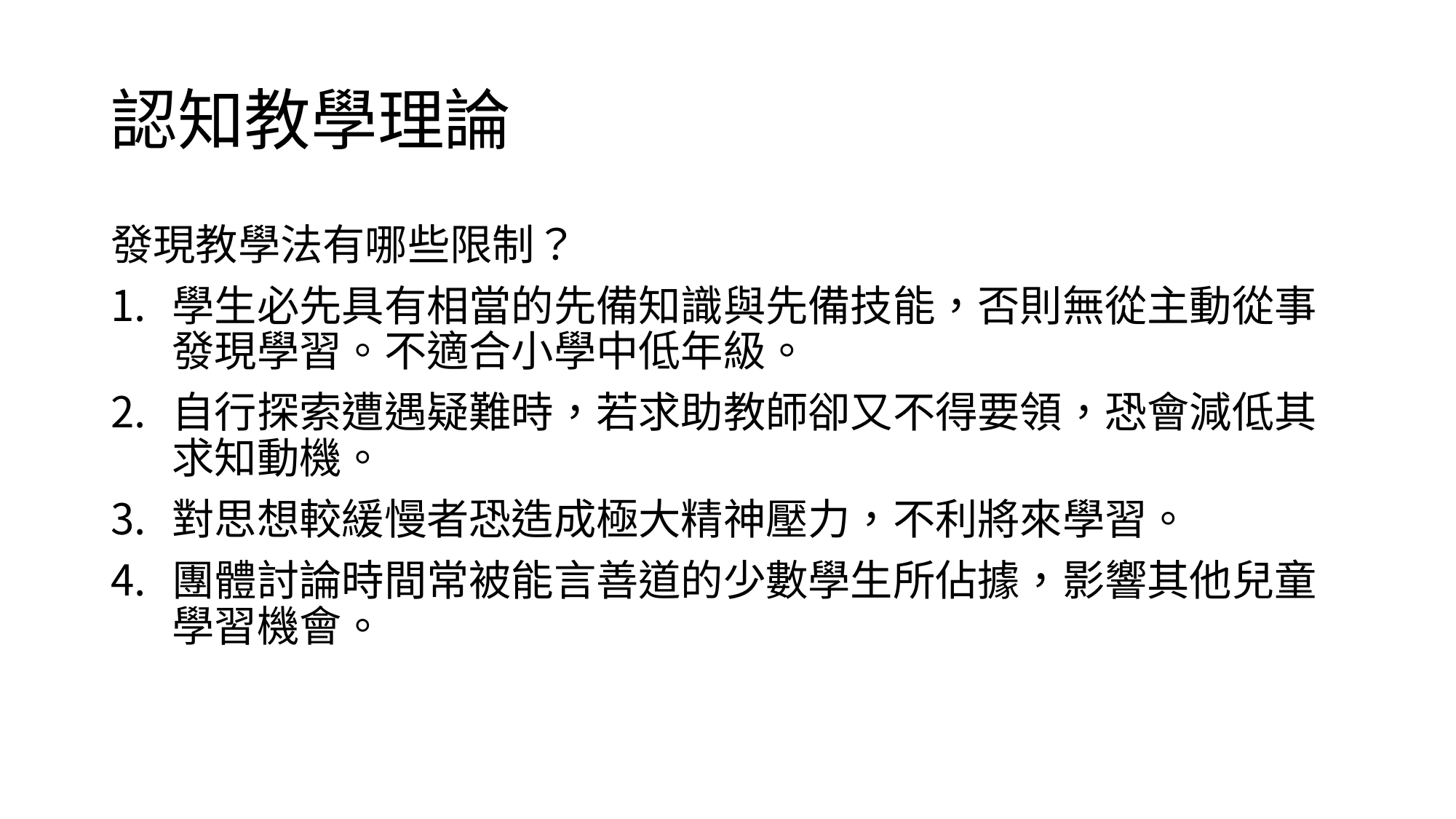

# 認知教學理論
發現教學法有哪些限制？
學生必先具有相當的先備知識與先備技能，否則無從主動從事發現學習。不適合小學中低年級。
自行探索遭遇疑難時，若求助教師卻又不得要領，恐會減低其求知動機。
對思想較緩慢者恐造成極大精神壓力，不利將來學習。
團體討論時間常被能言善道的少數學生所佔據，影響其他兒童學習機會。